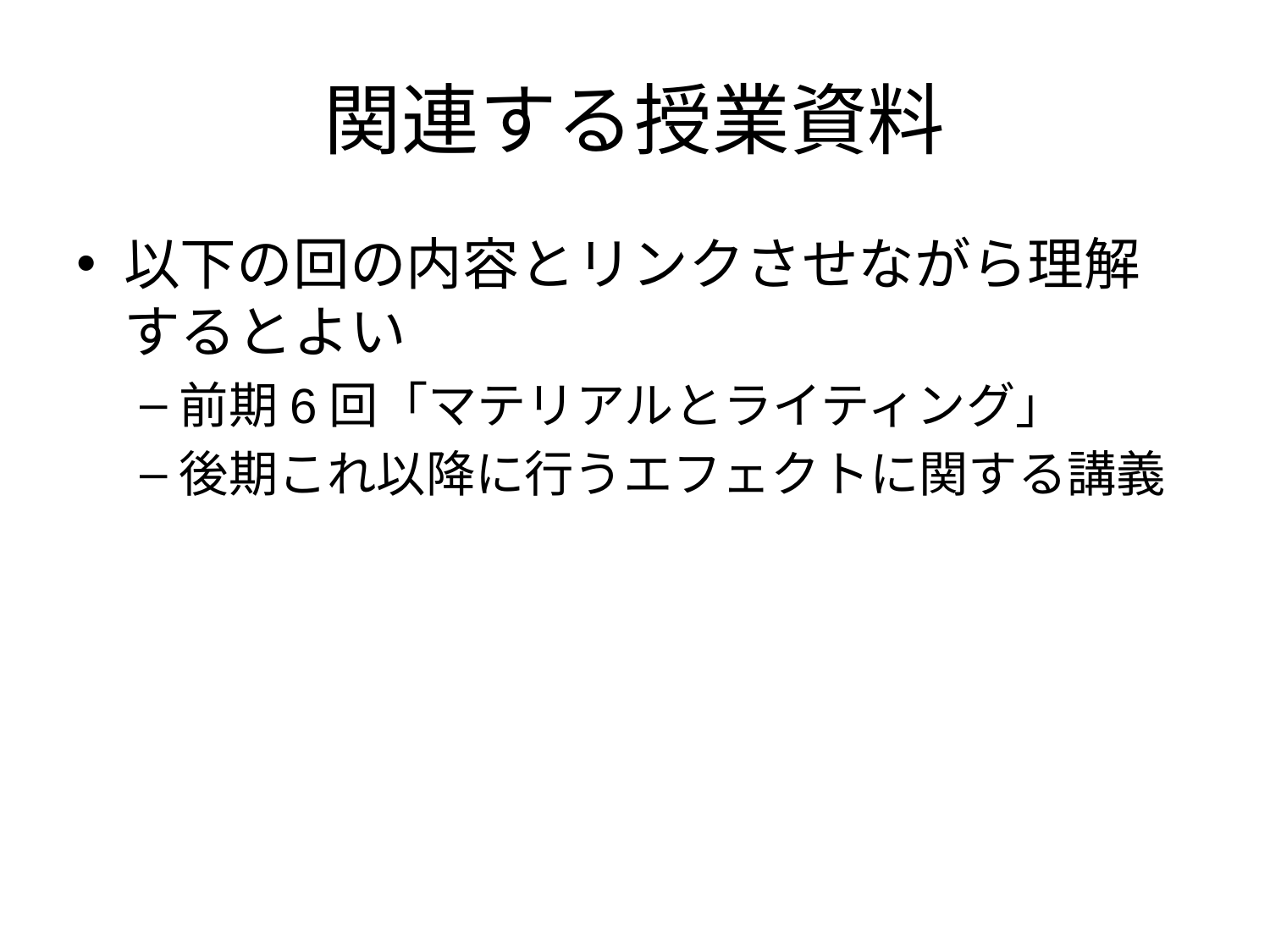

# 関連する授業資料
以下の回の内容とリンクさせながら理解するとよい
前期6回「マテリアルとライティング」
後期これ以降に行うエフェクトに関する講義